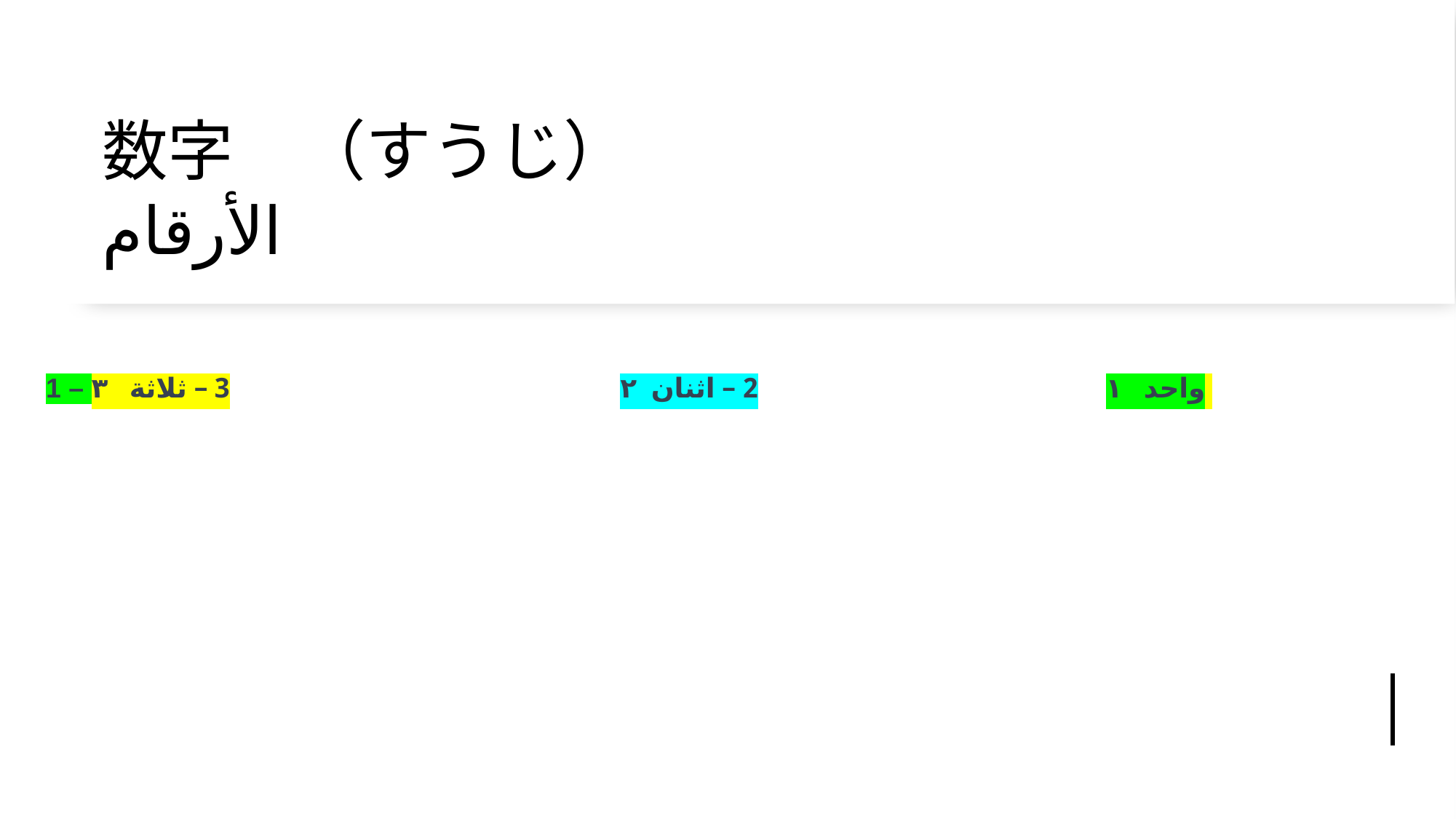

# 数字　（すうじ） الأرقام
1 – واحد   ١                                                 2 – اثنان  ٢                                                       3 – ثلاثة   ٣